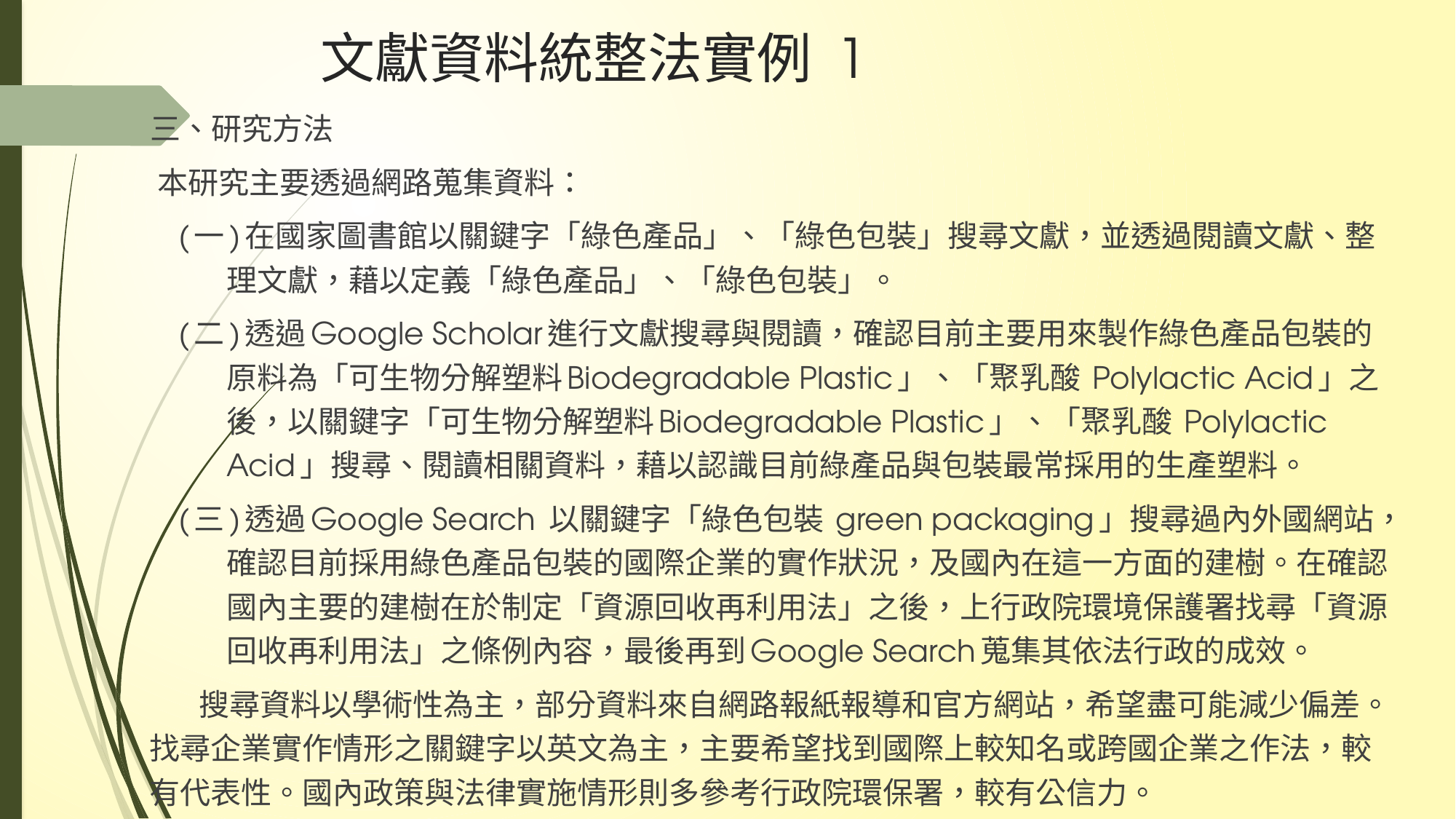

# 文獻資料統整法實例 1
    三、研究方法
     本研究主要透過網路蒐集資料：
       (一)在國家圖書館以關鍵字「綠色產品」、「綠色包裝」搜尋文獻，並透過閱讀文獻、整理文獻，藉以定義「綠色產品」、「綠色包裝」。
       (二)透過Google Scholar進行文獻搜尋與閱讀，確認目前主要用來製作綠色產品包裝的原料為「可生物分解塑料Biodegradable Plastic」、「聚乳酸 Polylactic Acid」之後，以關鍵字「可生物分解塑料Biodegradable Plastic」、「聚乳酸 Polylactic Acid」搜尋、閱讀相關資料，藉以認識目前綠產品與包裝最常採用的生產塑料。
       (三)透過Google Search 以關鍵字「綠色包裝 green packaging」搜尋過內外國網站，確認目前採用綠色產品包裝的國際企業的實作狀況，及國內在這一方面的建樹。在確認國內主要的建樹在於制定「資源回收再利用法」之後，上行政院環境保護署找尋「資源回收再利用法」之條例內容，最後再到Google Search蒐集其依法行政的成效。
           搜尋資料以學術性為主，部分資料來自網路報紙報導和官方網站，希望盡可能減少偏差。找尋企業實作情形之關鍵字以英文為主，主要希望找到國際上較知名或跨國企業之作法，較有代表性。國內政策與法律實施情形則多參考行政院環保署，較有公信力。